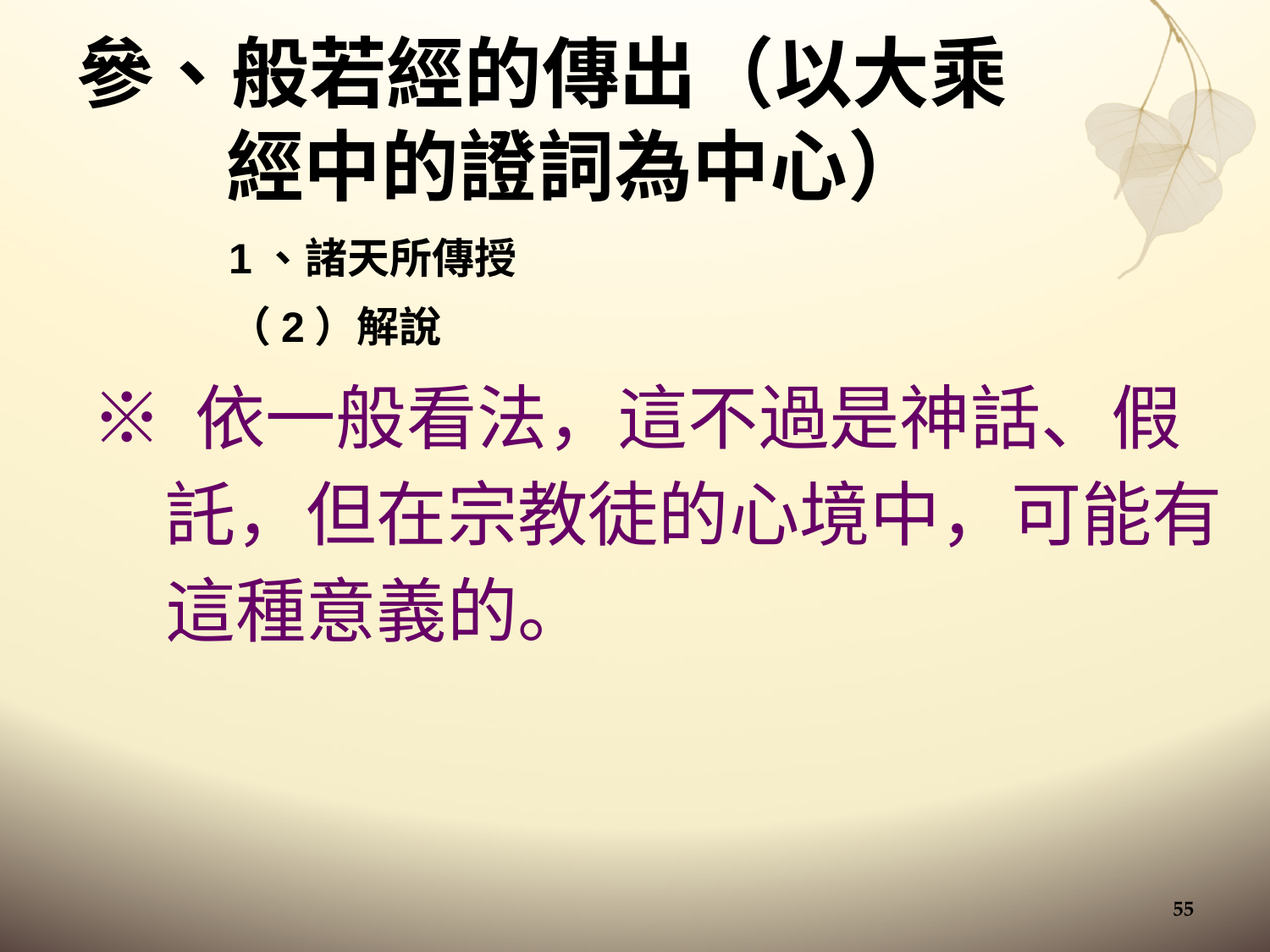

# 參、般若經的傳出（以大乘經中的證詞為中心）
1、諸天所傳授
（2）解說
※ 依一般看法，這不過是神話、假託，但在宗教徒的心境中，可能有這種意義的。
55